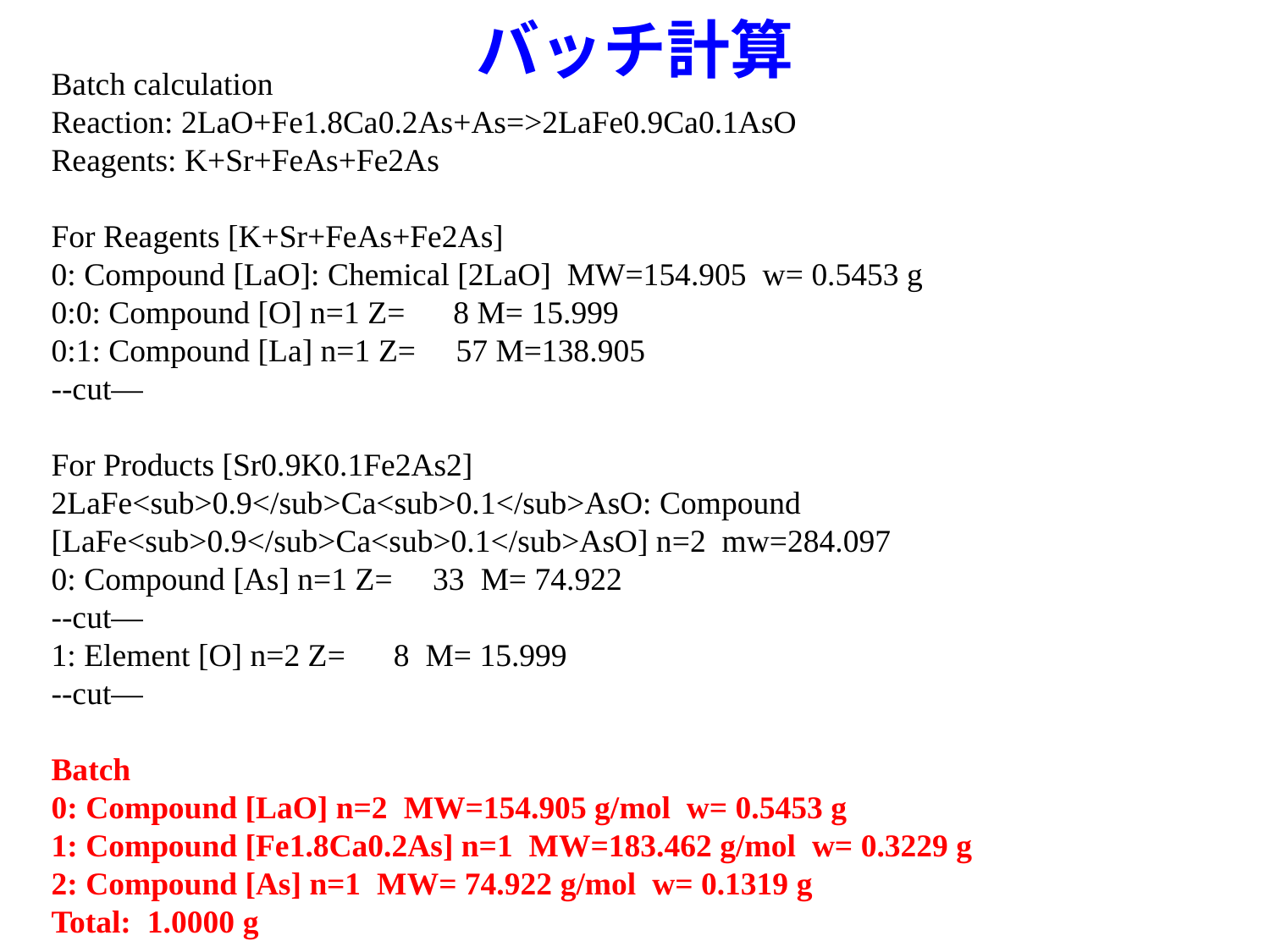

バッチ計算
Batch calculation
Reaction: 2LaO+Fe1.8Ca0.2As+As=>2LaFe0.9Ca0.1AsO
Reagents: K+Sr+FeAs+Fe2As

For Reagents [K+Sr+FeAs+Fe2As]
0: Compound [LaO]: Chemical [2LaO]  MW=154.905  w= 0.5453 g
0:0: Compound [O] n=1 Z=      8 M= 15.999
0:1: Compound [La] n=1 Z=     57 M=138.905
--cut—

For Products [Sr0.9K0.1Fe2As2]
2LaFe<sub>0.9</sub>Ca<sub>0.1</sub>AsO: Compound [LaFe<sub>0.9</sub>Ca<sub>0.1</sub>AsO] n=2  mw=284.097
0: Compound [As] n=1 Z=     33  M= 74.922
--cut—
1: Element [O] n=2 Z=      8  M= 15.999
--cut—

Batch
0: Compound [LaO] n=2  MW=154.905 g/mol  w= 0.5453 g
1: Compound [Fe1.8Ca0.2As] n=1  MW=183.462 g/mol  w= 0.3229 g
2: Compound [As] n=1  MW= 74.922 g/mol  w= 0.1319 g
Total:  1.0000 g